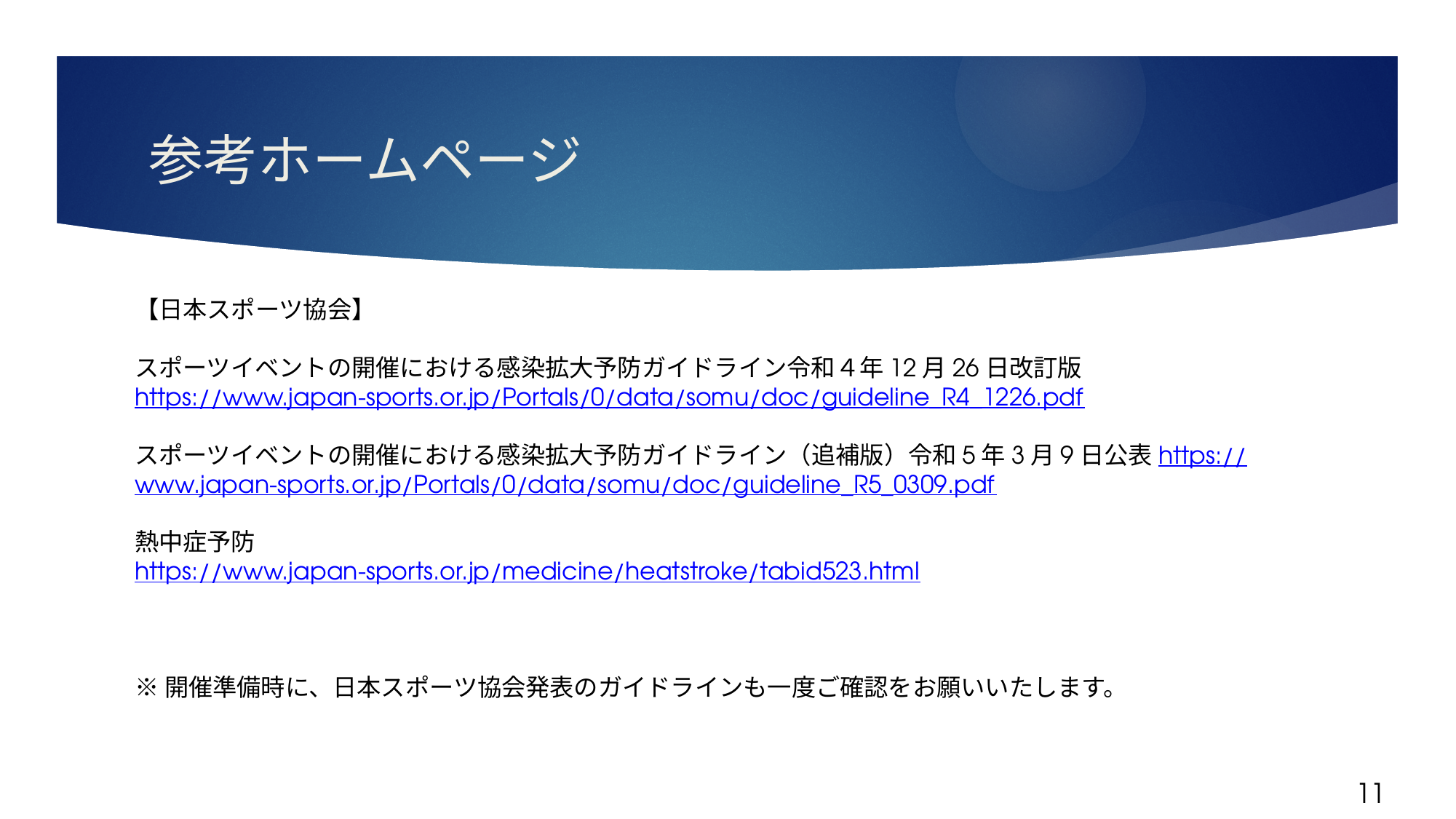

# 参考ホームページ
【日本スポーツ協会】

スポーツイベントの開催における感染拡大予防ガイドライン令和４年12月26日改訂版
https://www.japan-sports.or.jp/Portals/0/data/somu/doc/guideline_R4_1226.pdf

スポーツイベントの開催における感染拡大予防ガイドライン（追補版）令和5年3月9日公表https://www.japan-sports.or.jp/Portals/0/data/somu/doc/guideline_R5_0309.pdf

熱中症予防
https://www.japan-sports.or.jp/medicine/heatstroke/tabid523.html

※開催準備時に、日本スポーツ協会発表のガイドラインも一度ご確認をお願いいたします。